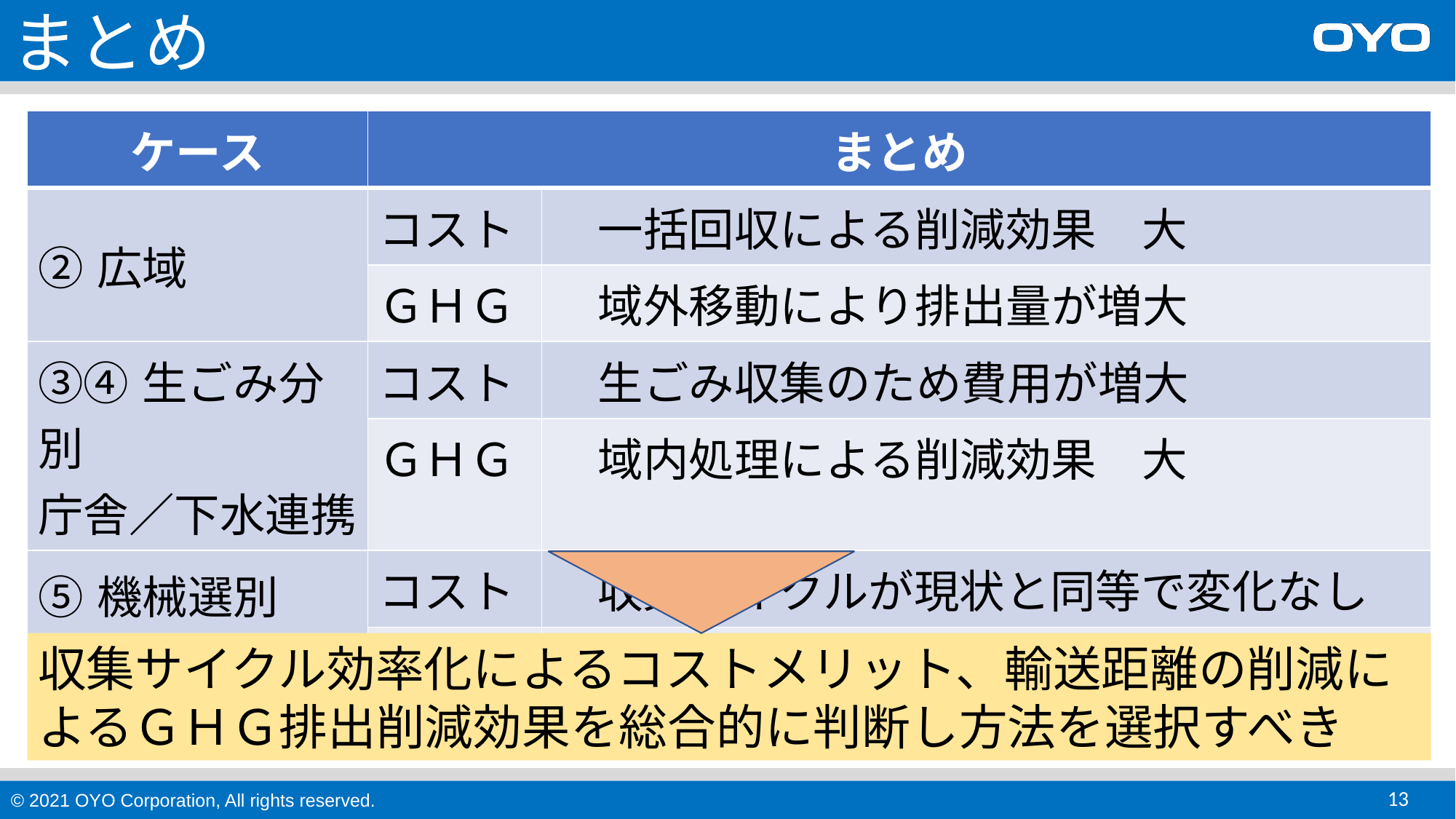

まとめ
| ケース | まとめ |  |
| --- | --- | --- |
| ②広域 | コスト | 一括回収による削減効果　大 |
|  | ＧＨＧ | 域外移動により排出量が増大 |
| ③④生ごみ分別 庁舎／下水連携 | コスト | 生ごみ収集のため費用が増大 |
|  | ＧＨＧ | 域内処理による削減効果　大 |
| ⑤機械選別 　下水連携 | コスト | 収集サイクルが現状と同等で変化なし |
|  | ＧＨＧ | 域内処理による削減効果　大 |

収集サイクル効率化によるコストメリット、輸送距離の削減によるＧＨＧ排出削減効果を総合的に判断し方法を選択すべき